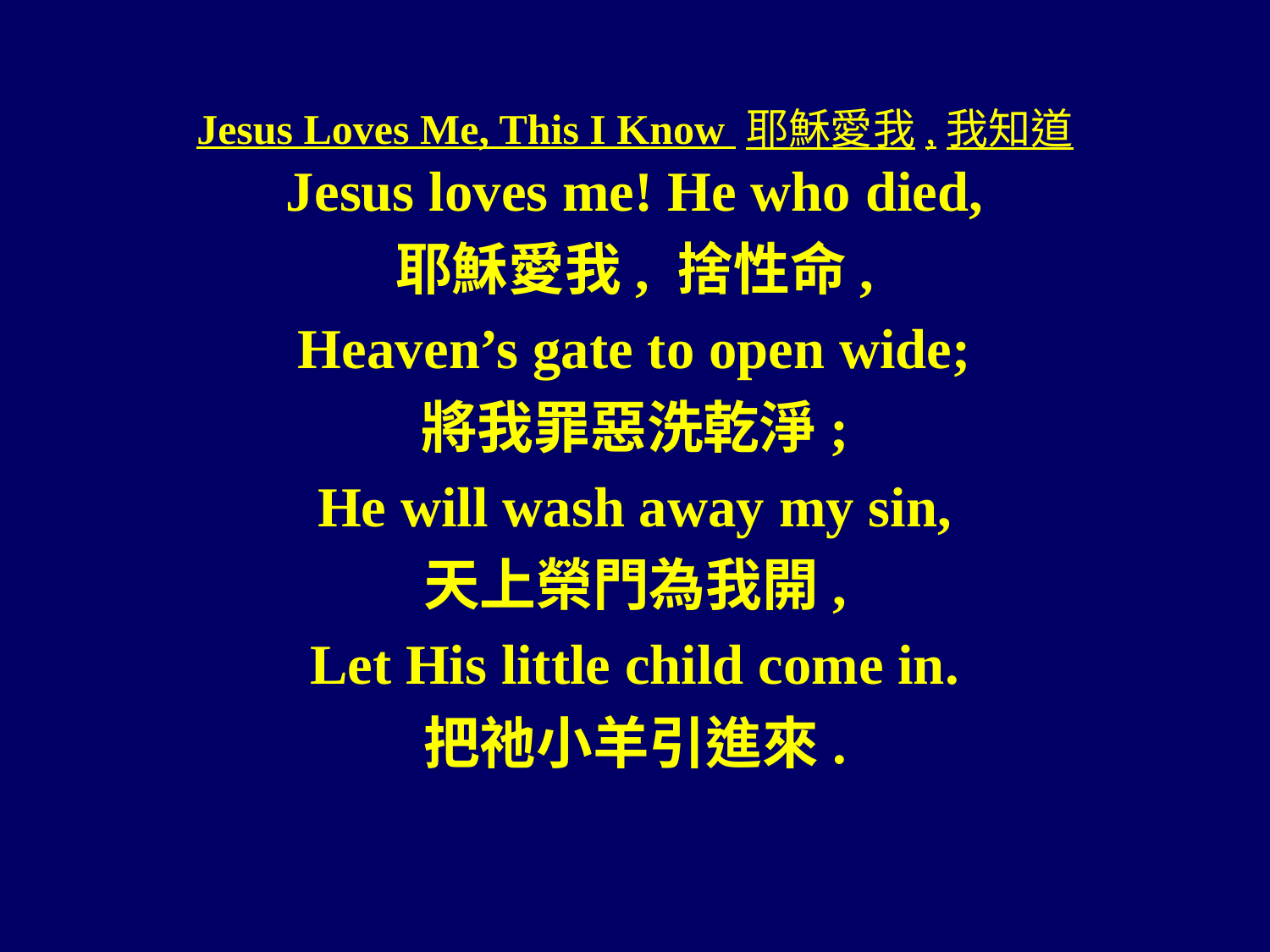

# Jesus Loves Me, This I Know 耶穌愛我,我知道
Jesus loves me! He who died,
耶穌愛我, 捨性命,
Heaven’s gate to open wide;
將我罪惡洗乾淨;
He will wash away my sin,
天上榮門為我開,
Let His little child come in.
把祂小羊引進來.